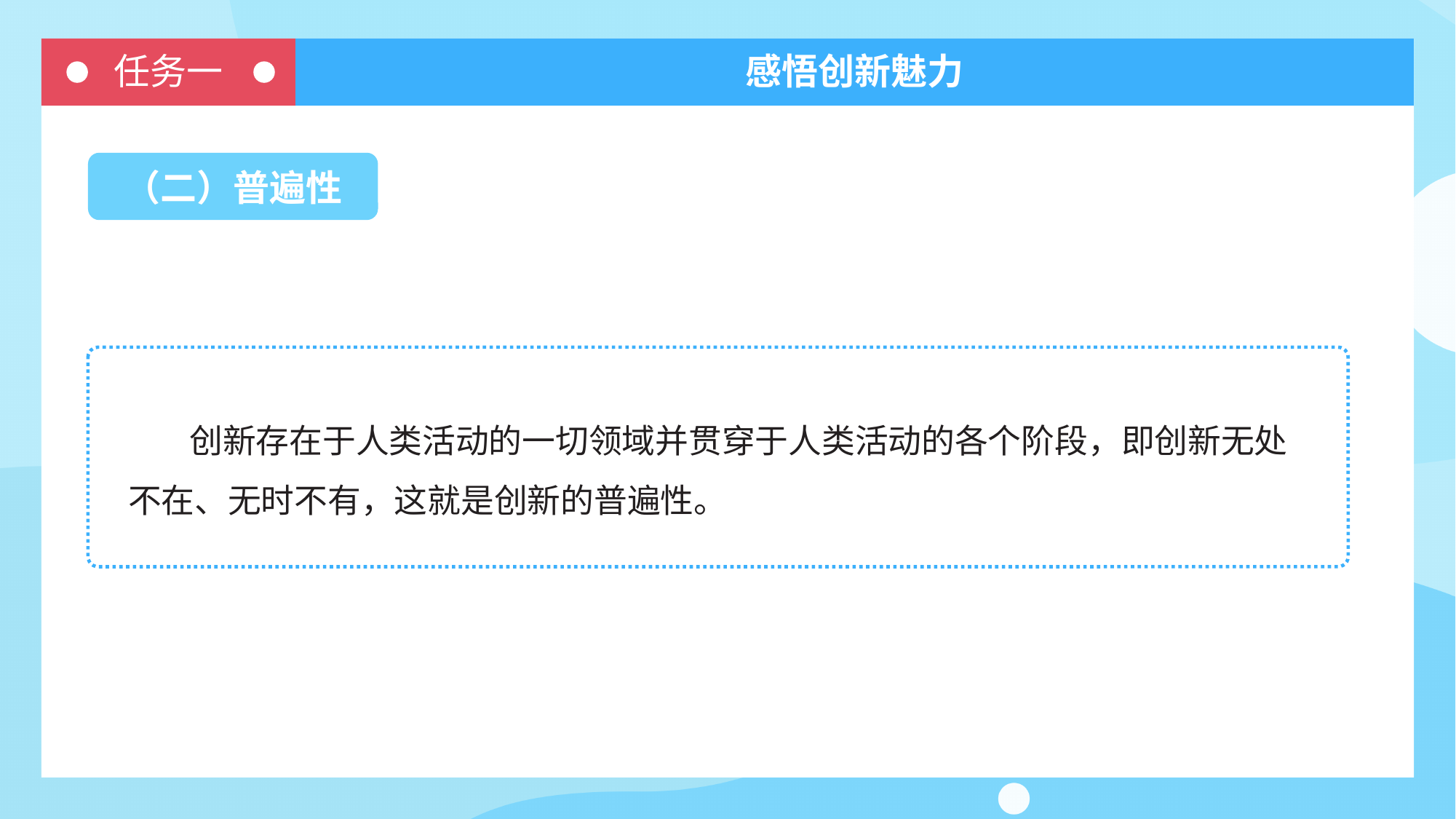

任务一
感悟创新魅力

（二）普遍性

       创新存在于人类活动的一切领域并贯穿于人类活动的各个阶段，即创新无处不在、无时不有，这就是创新的普遍性。